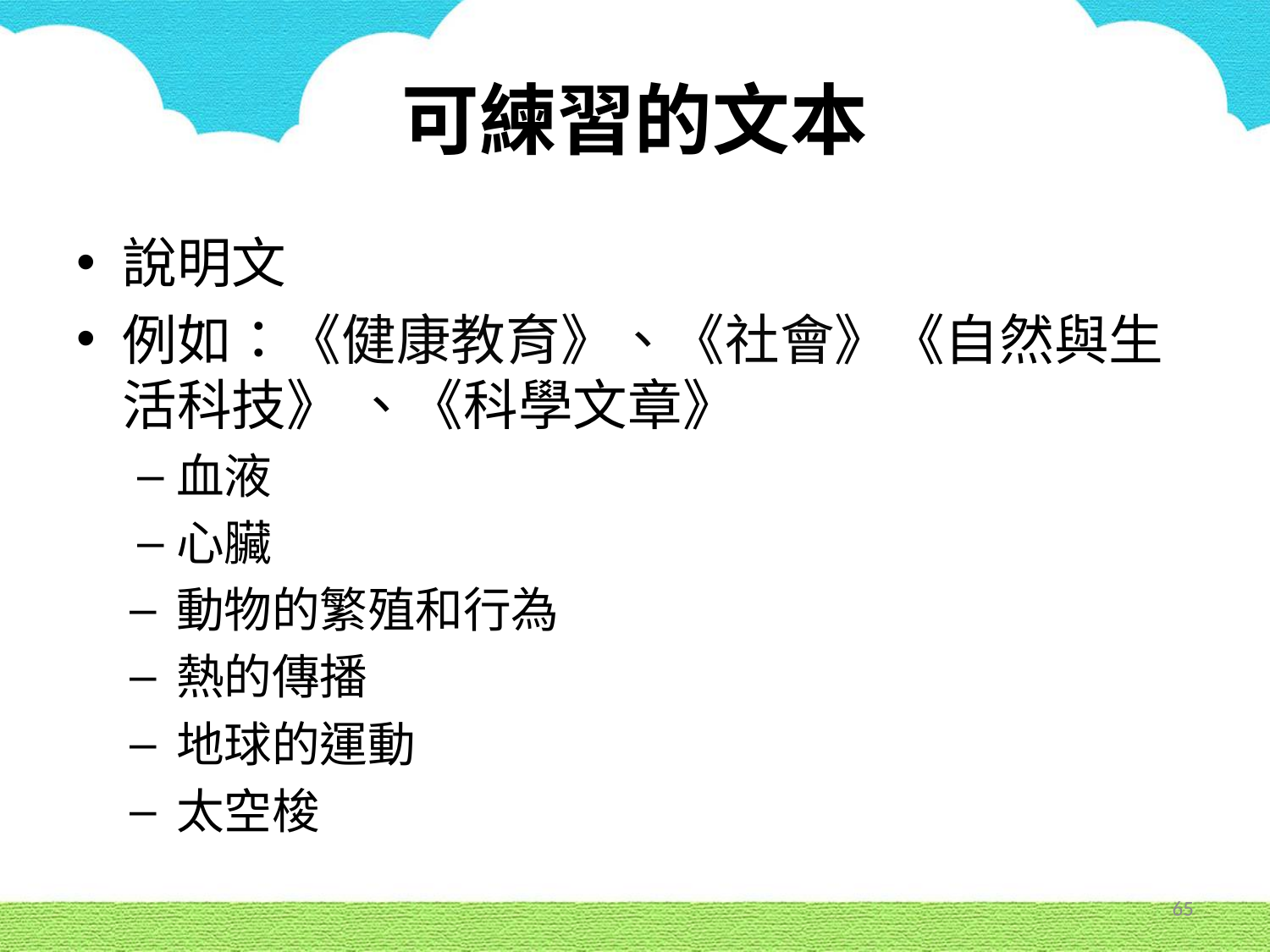

# 可練習的文本
說明文
例如：《健康教育》、《社會》《自然與生活科技》 、《科學文章》
血液
心臟
動物的繁殖和行為
熱的傳播
地球的運動
太空梭

65